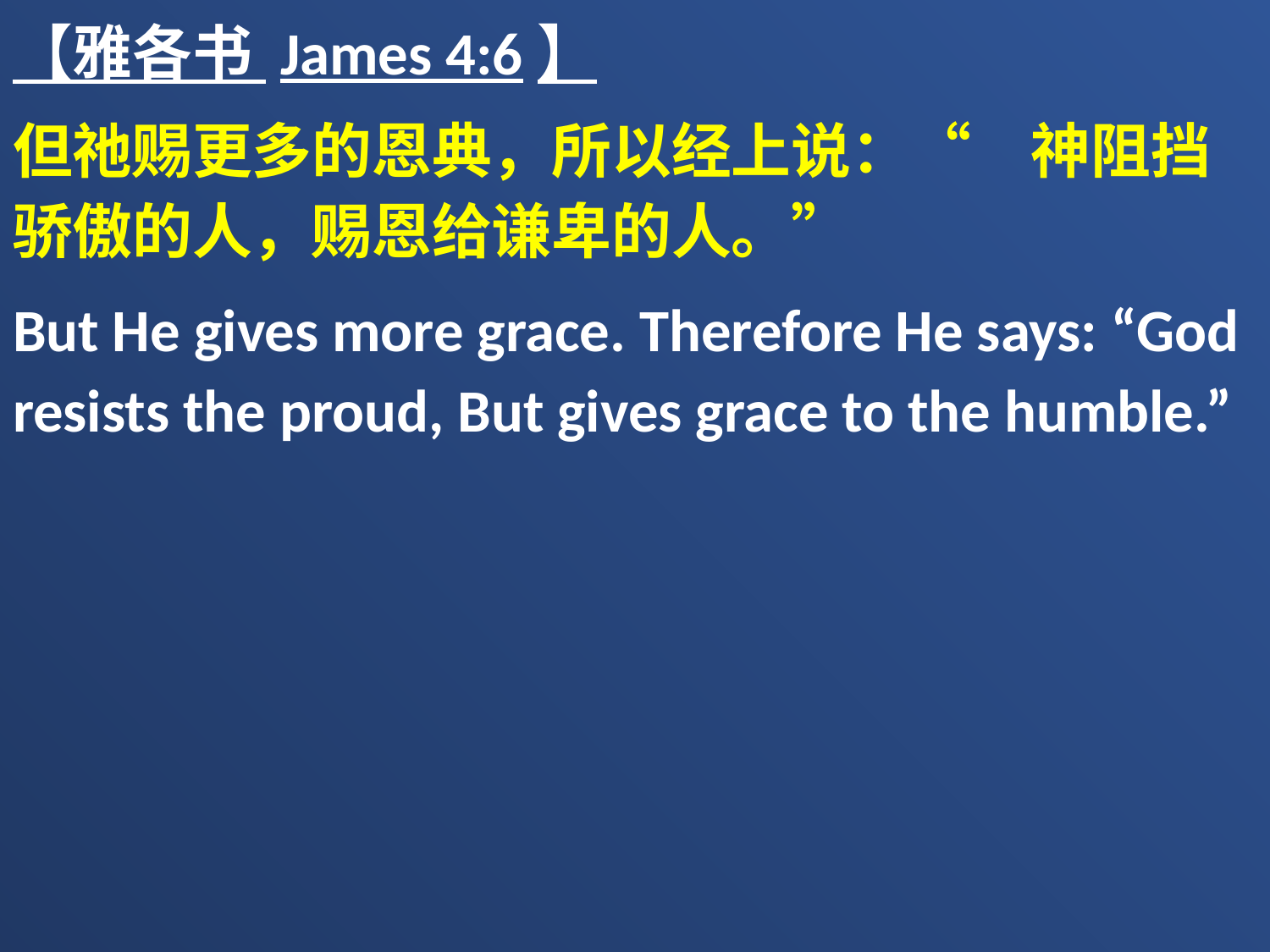

【雅各书 James 4:6】
但祂赐更多的恩典，所以经上说：“　神阻挡骄傲的人，赐恩给谦卑的人。”
But He gives more grace. Therefore He says: “God resists the proud, But gives grace to the humble.”